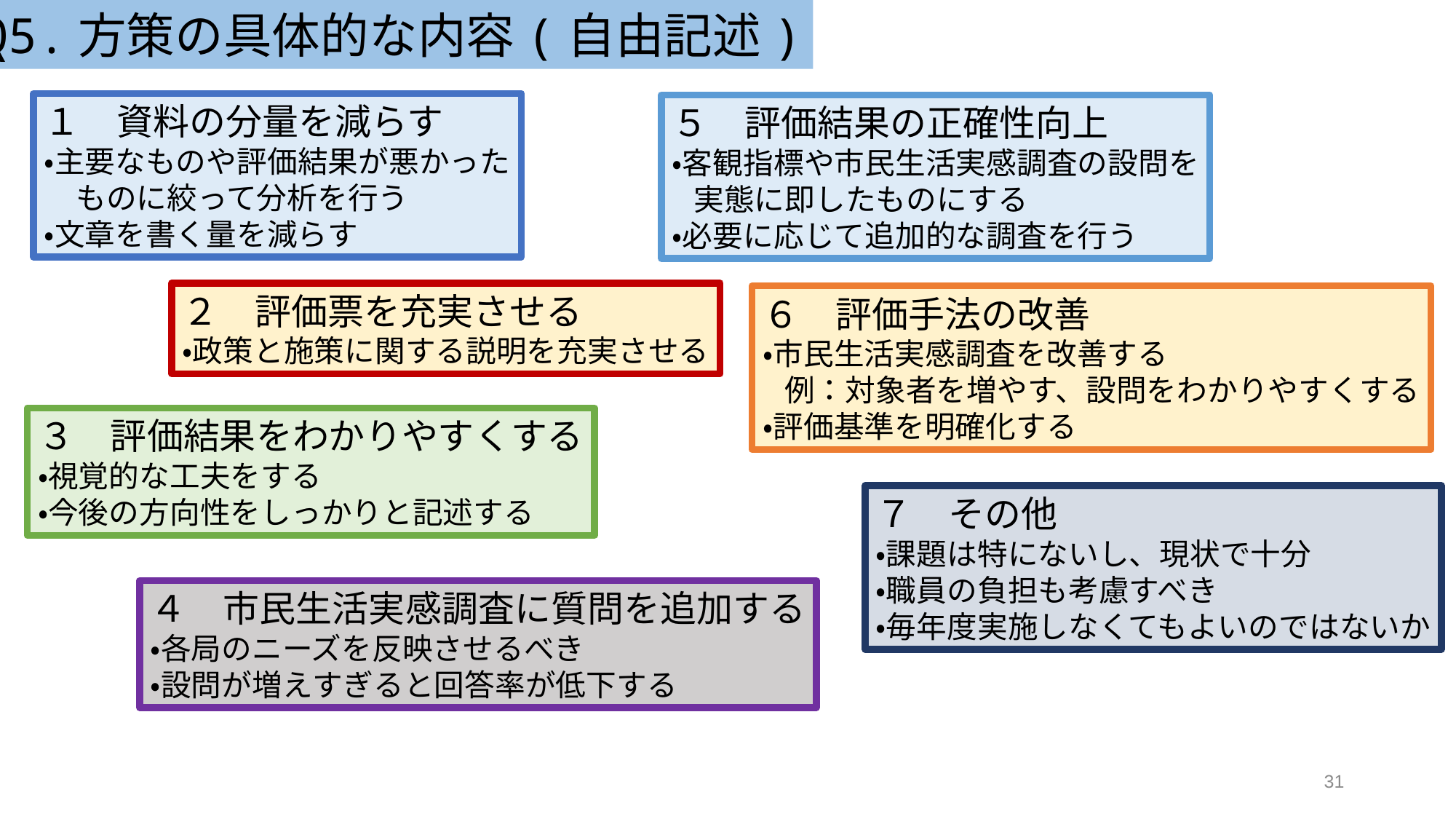

Q5.方策の具体的な内容(自由記述)
１　資料の分量を減らす
・主要なものや評価結果が悪かった
ものに絞って分析を行う
・文章を書く量を減らす
５　評価結果の正確性向上
・客観指標や市民生活実感調査の設問を
実態に即したものにする
・必要に応じて追加的な調査を行う
２　評価票を充実させる
・政策と施策に関する説明を充実させる
６　評価手法の改善
・市民生活実感調査を改善する
例：対象者を増やす、設問をわかりやすくする
・評価基準を明確化する
３　評価結果をわかりやすくする
・視覚的な工夫をする
・今後の方向性をしっかりと記述する
７　その他
・課題は特にないし、現状で十分
・職員の負担も考慮すべき
・毎年度実施しなくてもよいのではないか
４　市民生活実感調査に質問を追加する
・各局のニーズを反映させるべき
・設問が増えすぎると回答率が低下する
31